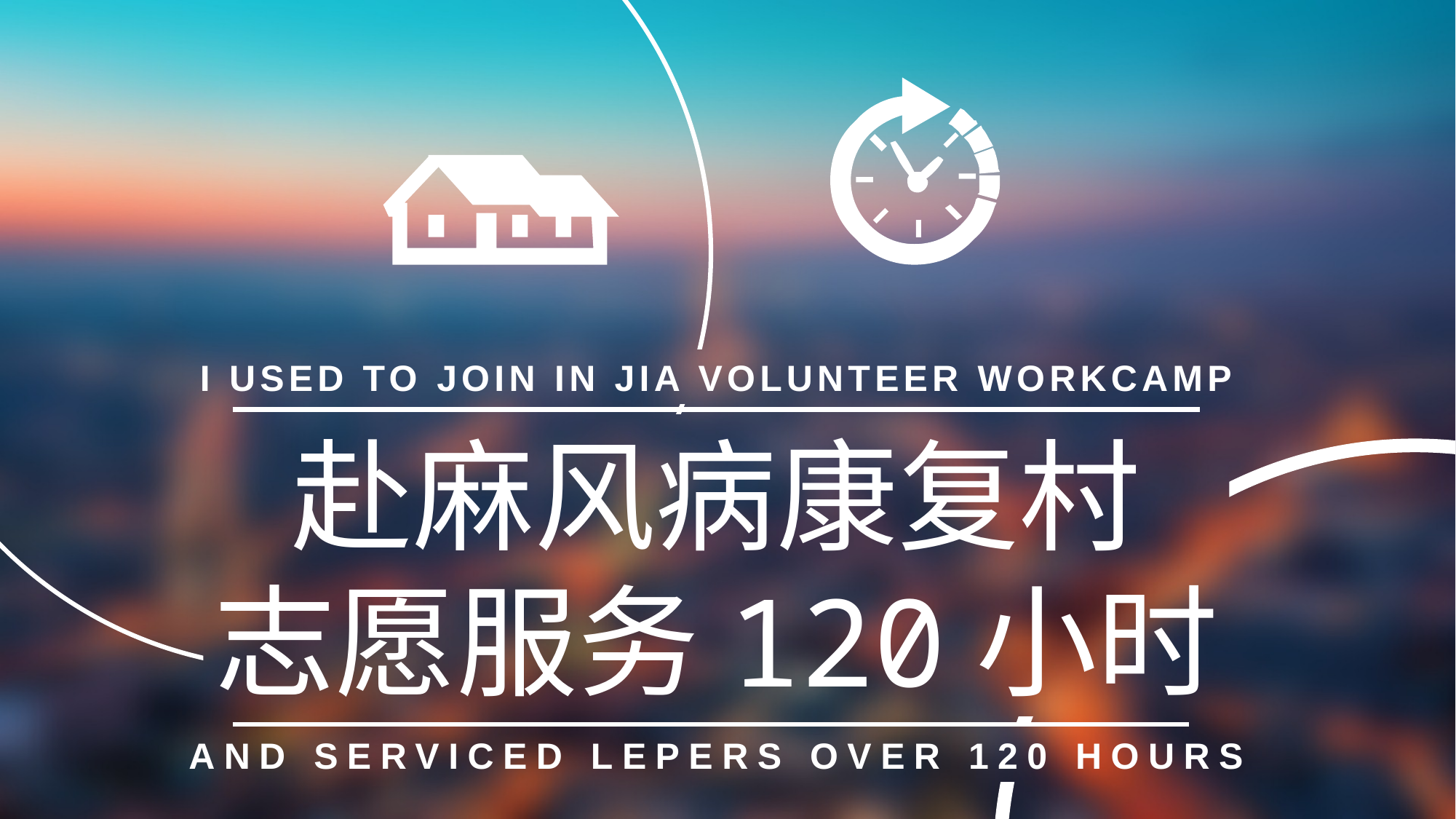

I USED TO JOIN IN JIA VOLUNTEER WORKCAMP
赴麻风病康复村
志愿服务120小时

AND SERVICED LEPERS OVER 120 HOURS